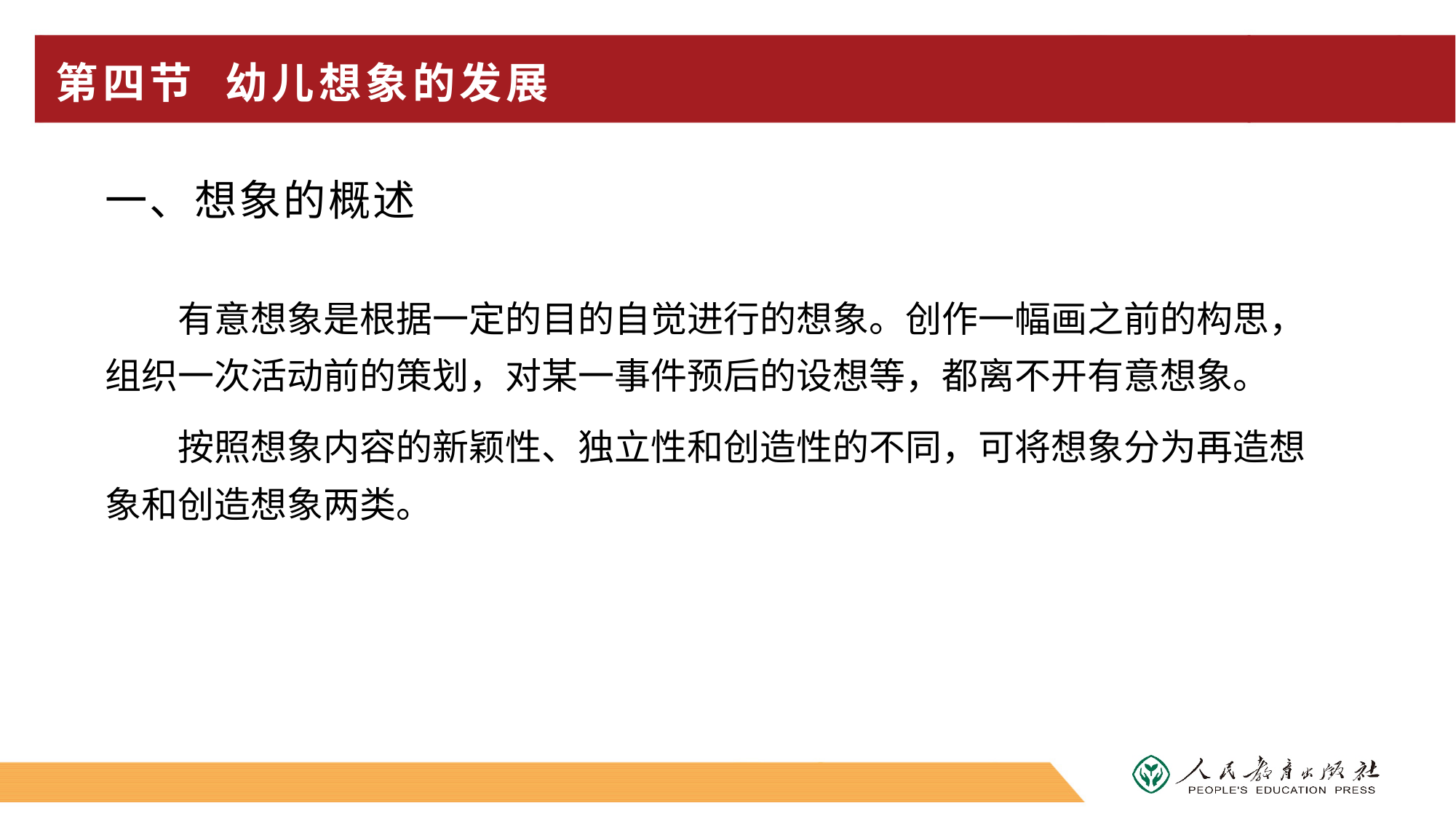

# 第四节  幼儿想象的发展
一、想象的概述
有意想象是根据一定的目的自觉进行的想象。创作一幅画之前的构思，组织一次活动前的策划，对某一事件预后的设想等，都离不开有意想象。
按照想象内容的新颖性、独立性和创造性的不同，可将想象分为再造想象和创造想象两类。